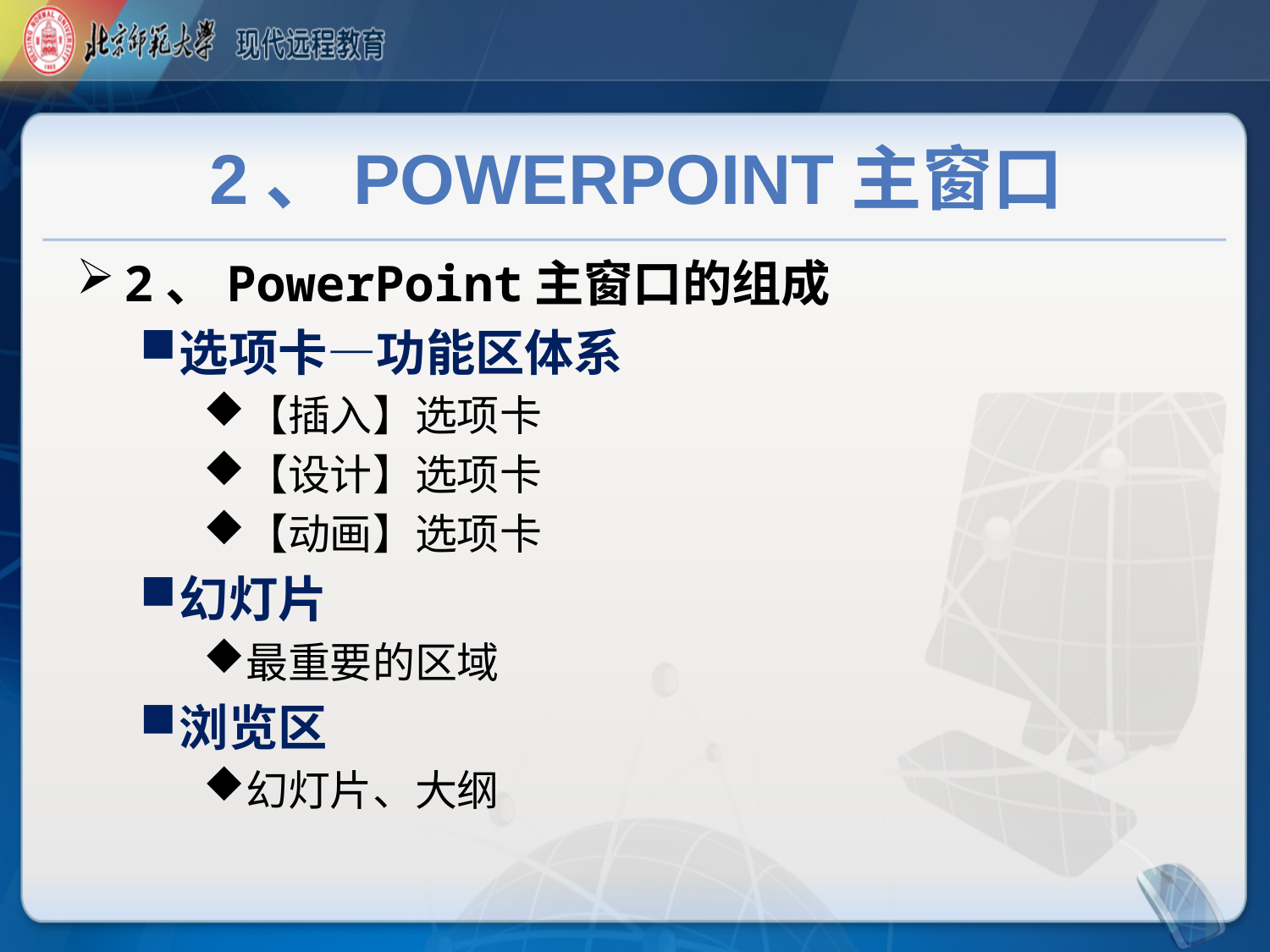

# 2、PowerPoint主窗口
2、PowerPoint主窗口的组成
选项卡—功能区体系
【插入】选项卡
【设计】选项卡
【动画】选项卡
幻灯片
最重要的区域
浏览区
幻灯片、大纲